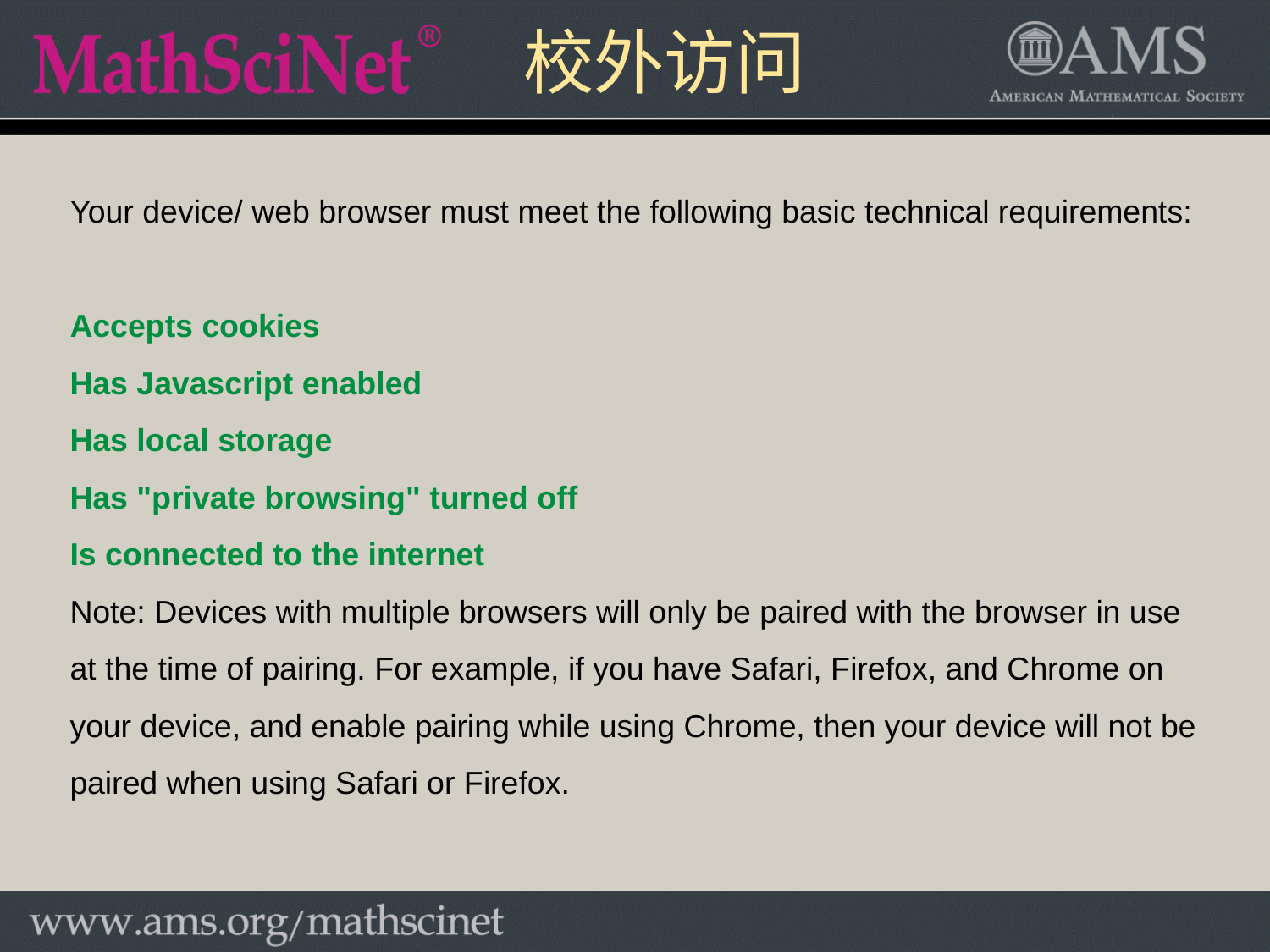

校外访问
Your device/ web browser must meet the following basic technical requirements:

Accepts cookies
Has Javascript enabled
Has local storage
Has "private browsing" turned off
Is connected to the internet
Note: Devices with multiple browsers will only be paired with the browser in use at the time of pairing. For example, if you have Safari, Firefox, and Chrome on your device, and enable pairing while using Chrome, then your device will not be paired when using Safari or Firefox.